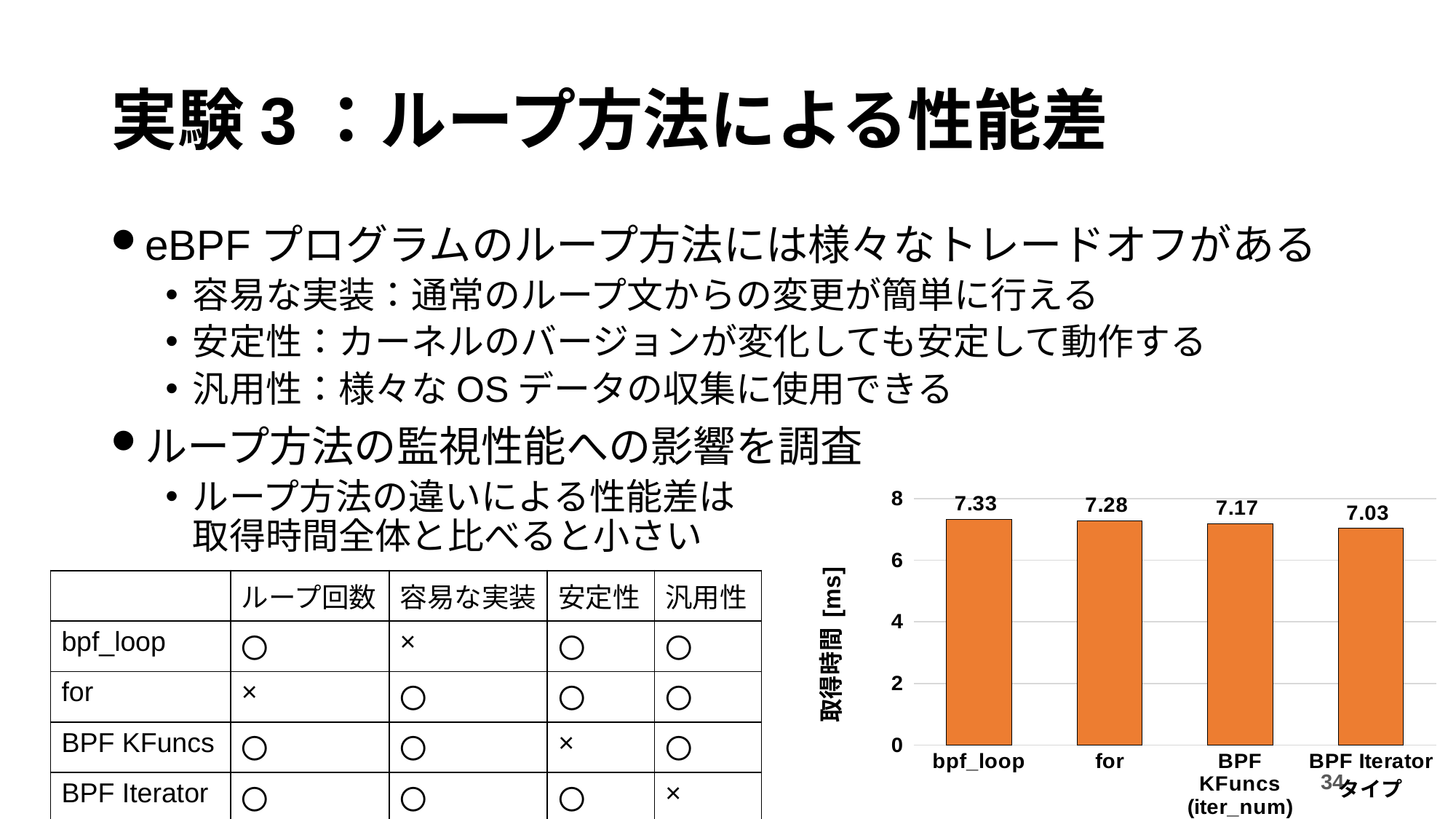

# 実験3：ループ方法による性能差
eBPFプログラムのループ方法には様々なトレードオフがある
容易な実装：通常のループ文からの変更が簡単に行える
安定性：カーネルのバージョンが変化しても安定して動作する
汎用性：様々なOSデータの収集に使用できる
ループ方法の監視性能への影響を調査
ループ方法の違いによる性能差は
取得時間全体と比べると小さい

### Chart

| Category | プロセス一覧 |
|---|---|
| bpf_loop | 7.331561240000002 |
| for | 7.281261360000002 |
| BPF KFuncs
(iter_num) | 7.1734500099999945 |
| BPF Iterator
タイプ | 7.030751099999999 |
|  | ループ回数 | 容易な実装 | 安定性 | 汎用性 |
| --- | --- | --- | --- | --- |
| bpf\_loop | 〇 | × | 〇 | 〇 |
| for | × | 〇 | 〇 | 〇 |
| BPF KFuncs | 〇 | 〇 | × | 〇 |
| BPF Iterator | 〇 | 〇 | 〇 | × |
34